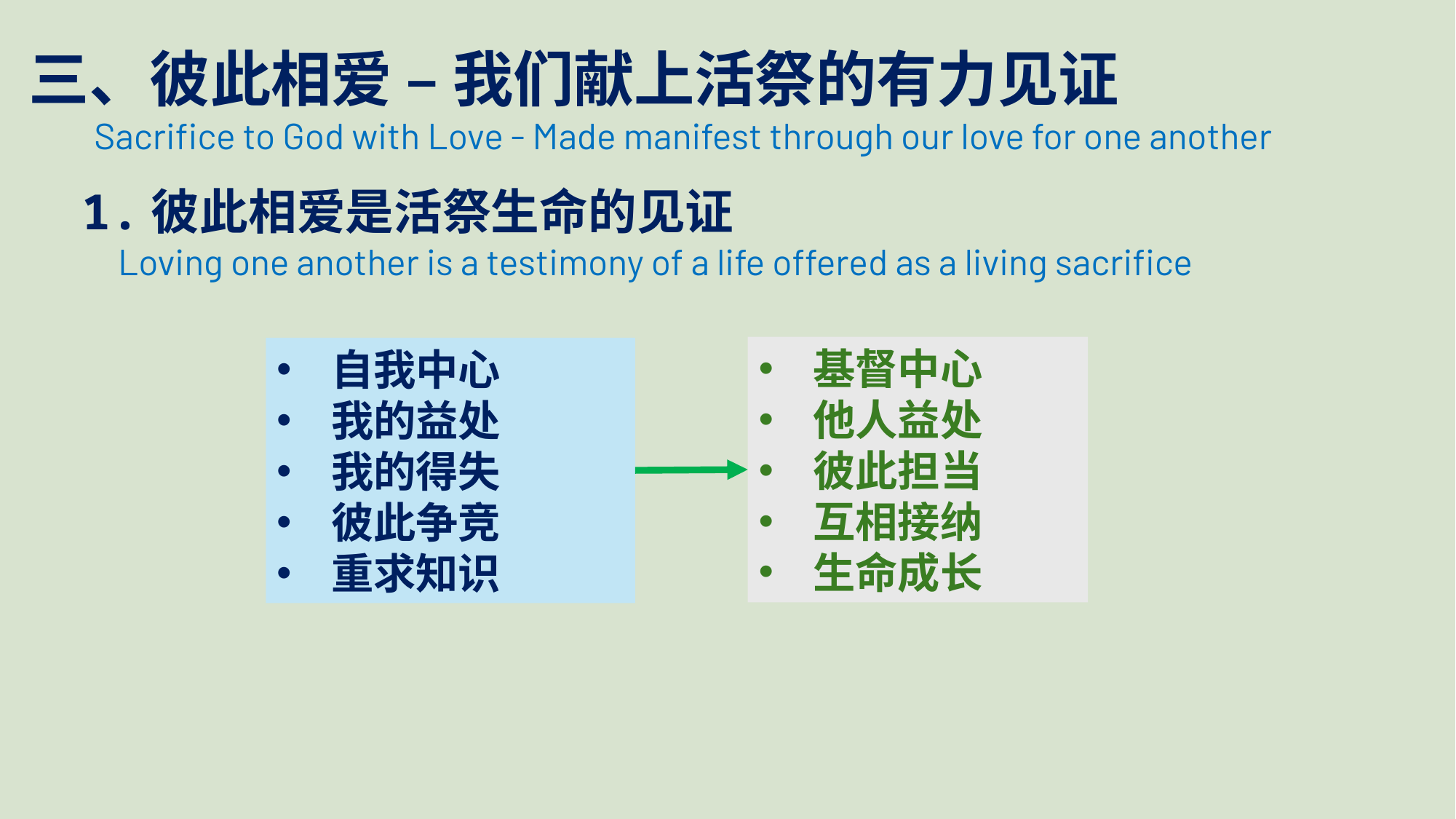

三、彼此相爱 – 我们献上活祭的有力见证
         Sacrifice to God with Love - Made manifest through our love for one another
1.彼此相爱是活祭生命的见证
     Loving one another is a testimony of a life offered as a living sacrifice
基督中心
他人益处
彼此担当
互相接纳
生命成长
自我中心
我的益处
我的得失
彼此争竞
重求知识